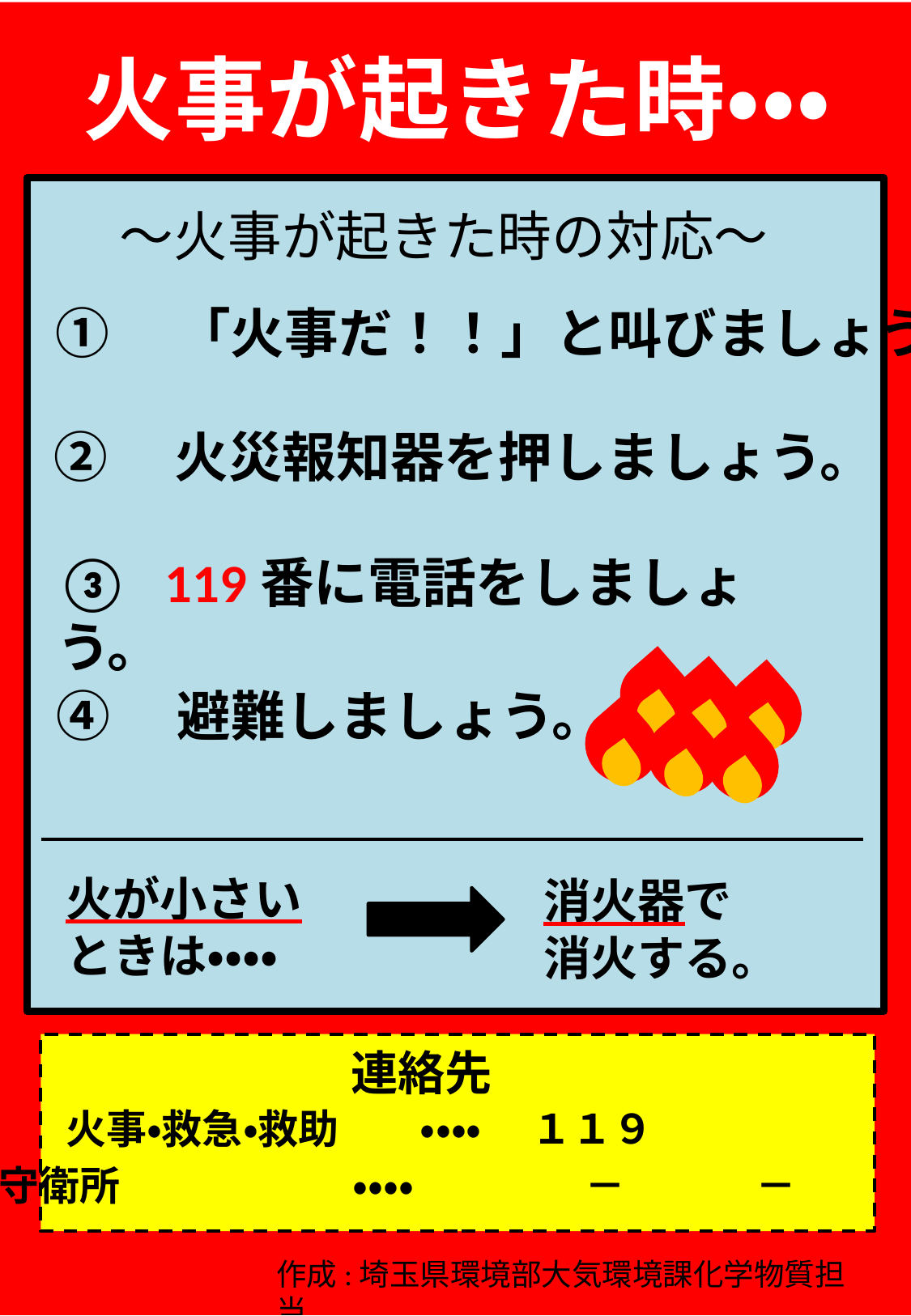

火事が起きた時・・・

～火事が起きた時の対応～
①　「火事だ！！」と叫びましょう。
②　火災報知器を押しましょう。
③   119番に電話をしましょう。

④　避難しましょう。
火が小さいときは・・・・
消火器で
消火する。

連絡先
火事・救急・救助　　・・・・　 １１９
守衛所　                     ・・・・　　　　 － 　　　－
作成:埼玉県環境部大気環境課化学物質担当